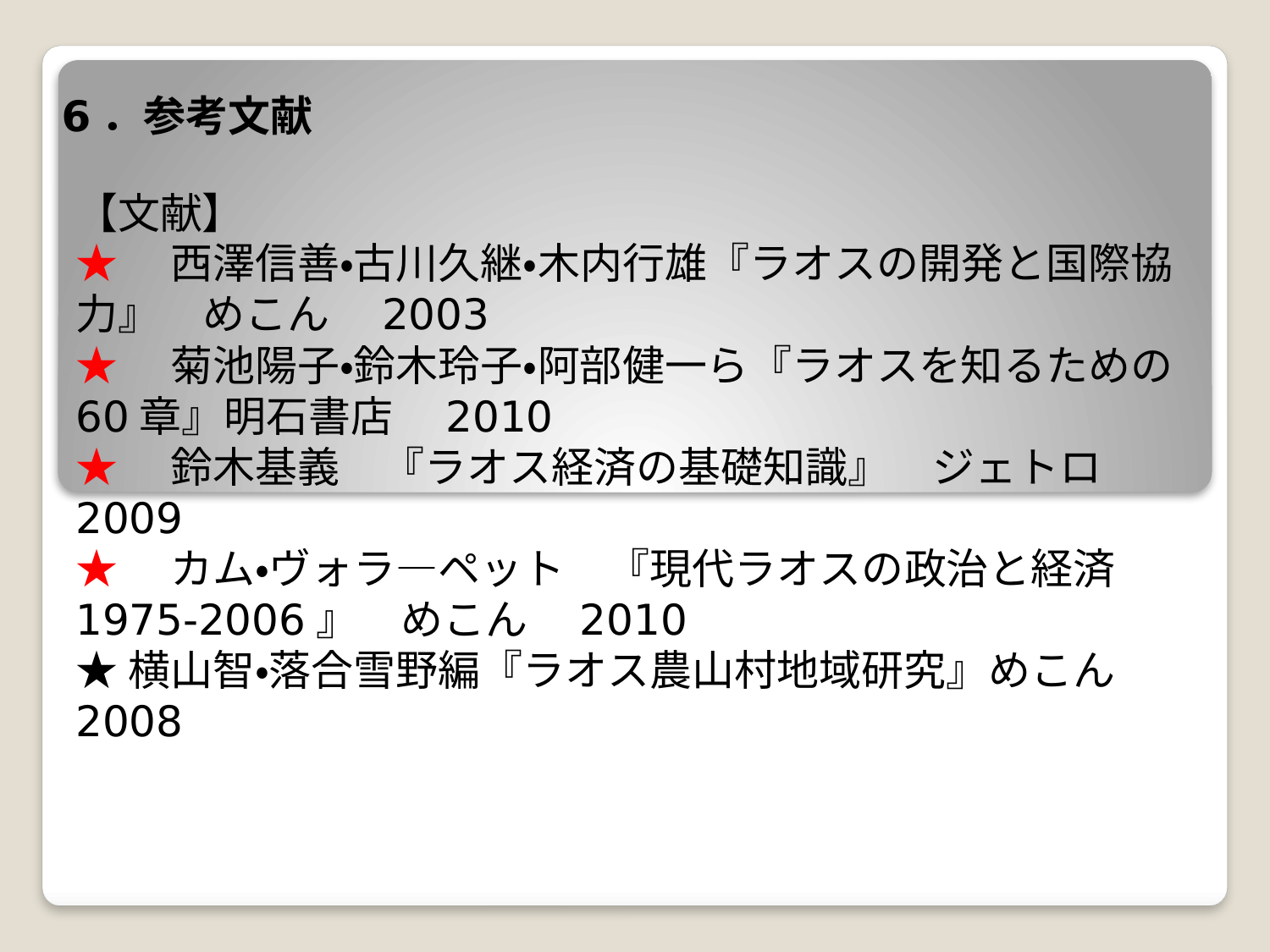

# 6．参考文献
【文献】
★　西澤信善・古川久継・木内行雄『ラオスの開発と国際協力』　めこん　2003
★　菊池陽子・鈴木玲子・阿部健一ら『ラオスを知るための60章』明石書店　2010
★　鈴木基義　『ラオス経済の基礎知識』　ジェトロ　2009
★　カム・ヴォラ―ペット　『現代ラオスの政治と経済　1975-2006』　めこん　2010
★横山智・落合雪野編『ラオス農山村地域研究』めこん　2008